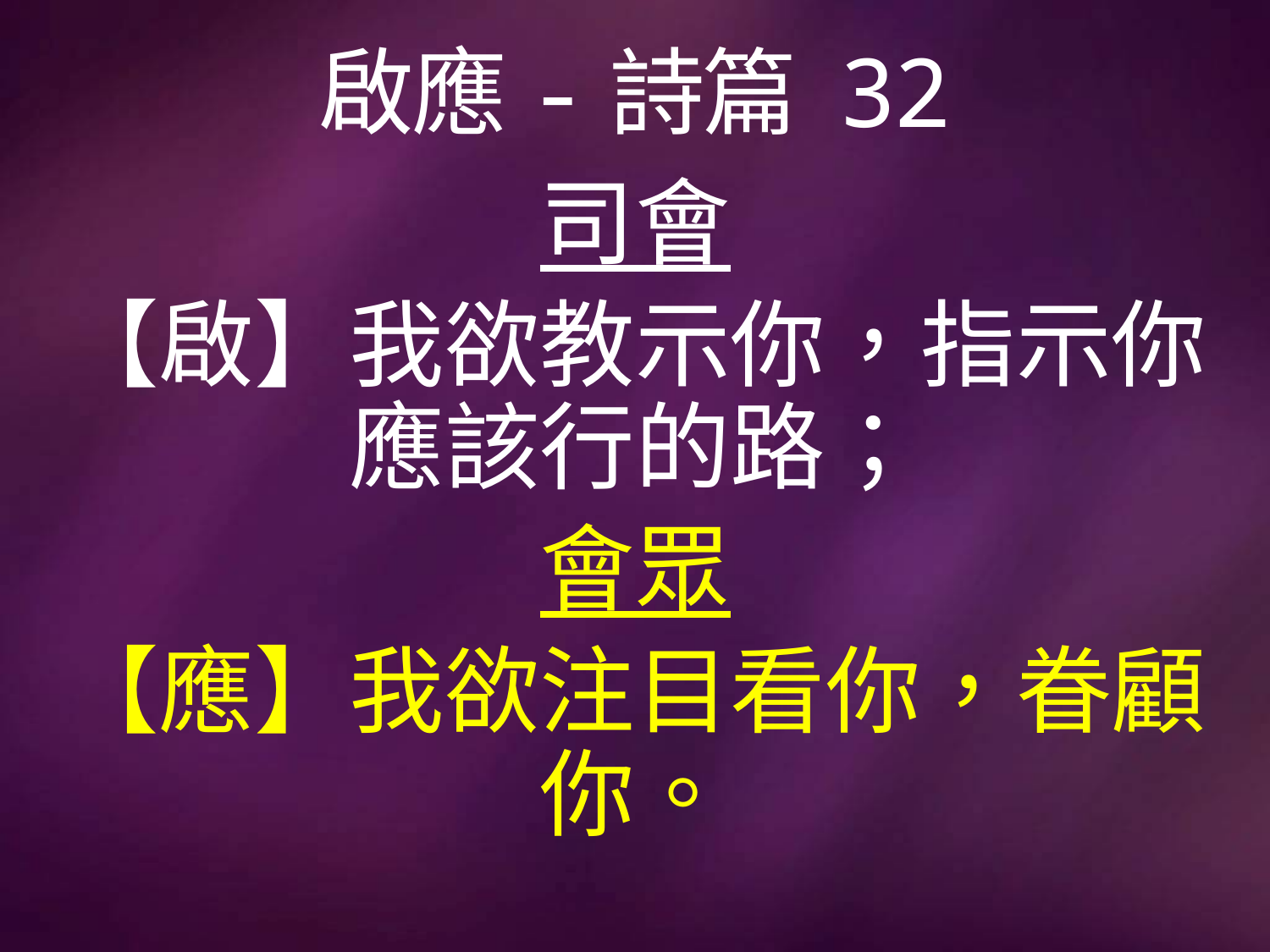

# 啟應-詩篇 32
司會
【啟】我欲教示你，指示你應該行的路；
會眾
【應】我欲注目看你，眷顧你。